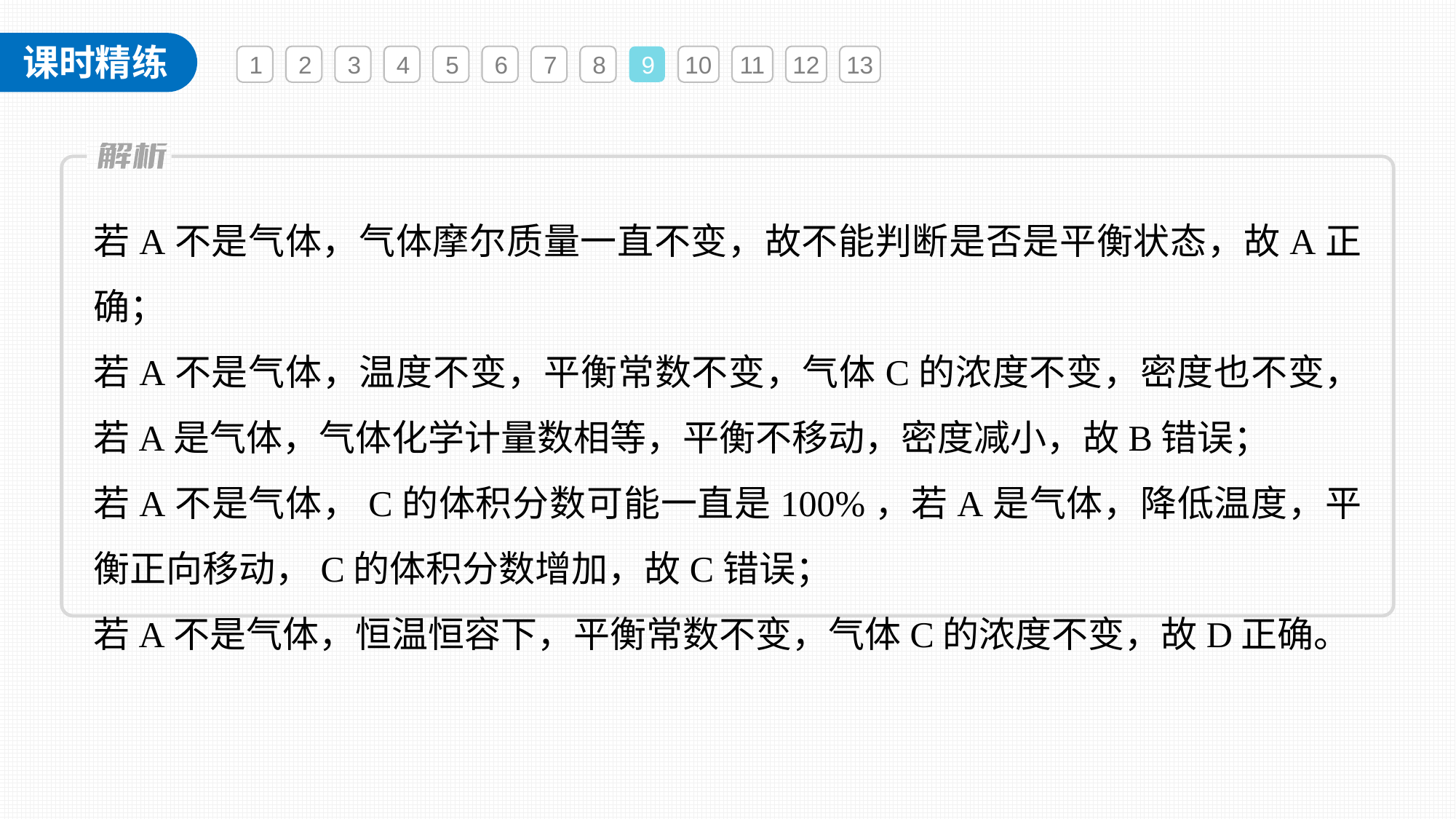

1
2
3
4
5
6
7
8
9
10
11
12
13

若A不是气体，气体摩尔质量一直不变，故不能判断是否是平衡状态，故A正确；
若A不是气体，温度不变，平衡常数不变，气体C的浓度不变，密度也不变，若A是气体，气体化学计量数相等，平衡不移动，密度减小，故B错误；
若A不是气体，C的体积分数可能一直是100%，若A是气体，降低温度，平衡正向移动，C的体积分数增加，故C错误；
若A不是气体，恒温恒容下，平衡常数不变，气体C的浓度不变，故D正确。